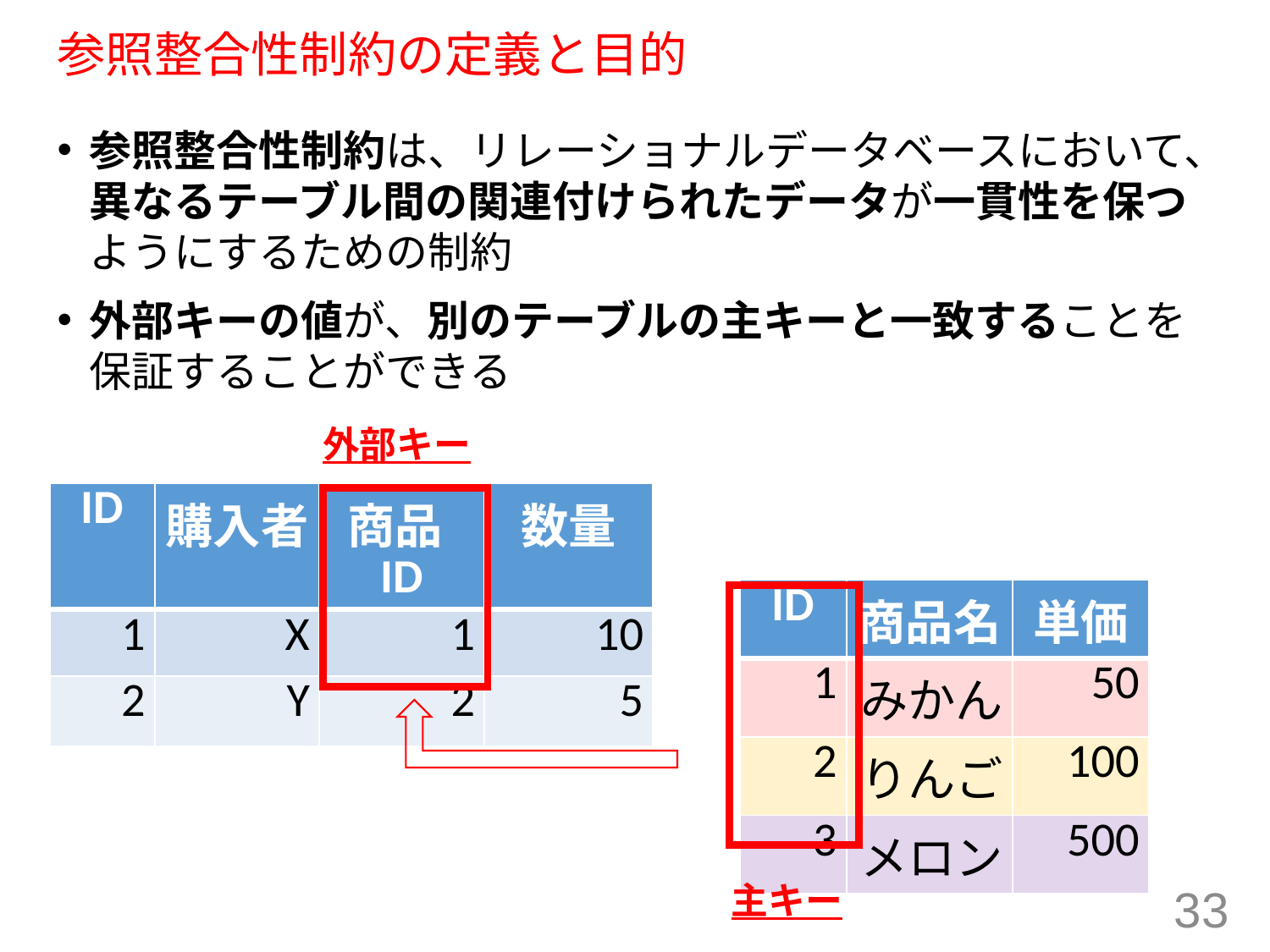

# 参照整合性制約の定義と目的
参照整合性制約は、リレーショナルデータベースにおいて、異なるテーブル間の関連付けられたデータが一貫性を保つようにするための制約
外部キーの値が、別のテーブルの主キーと一致することを保証することができる
外部キー
| ID | 購入者 | 商品ID | 数量 |
| --- | --- | --- | --- |
| 1 | X | 1 | 10 |
| 2 | Y | 2 | 5 |

| ID | 商品名 | 単価 |
| --- | --- | --- |
| 1 | みかん | 50 |
| 2 | りんご | 100 |
| 3 | メロン | 500 |

主キー
33